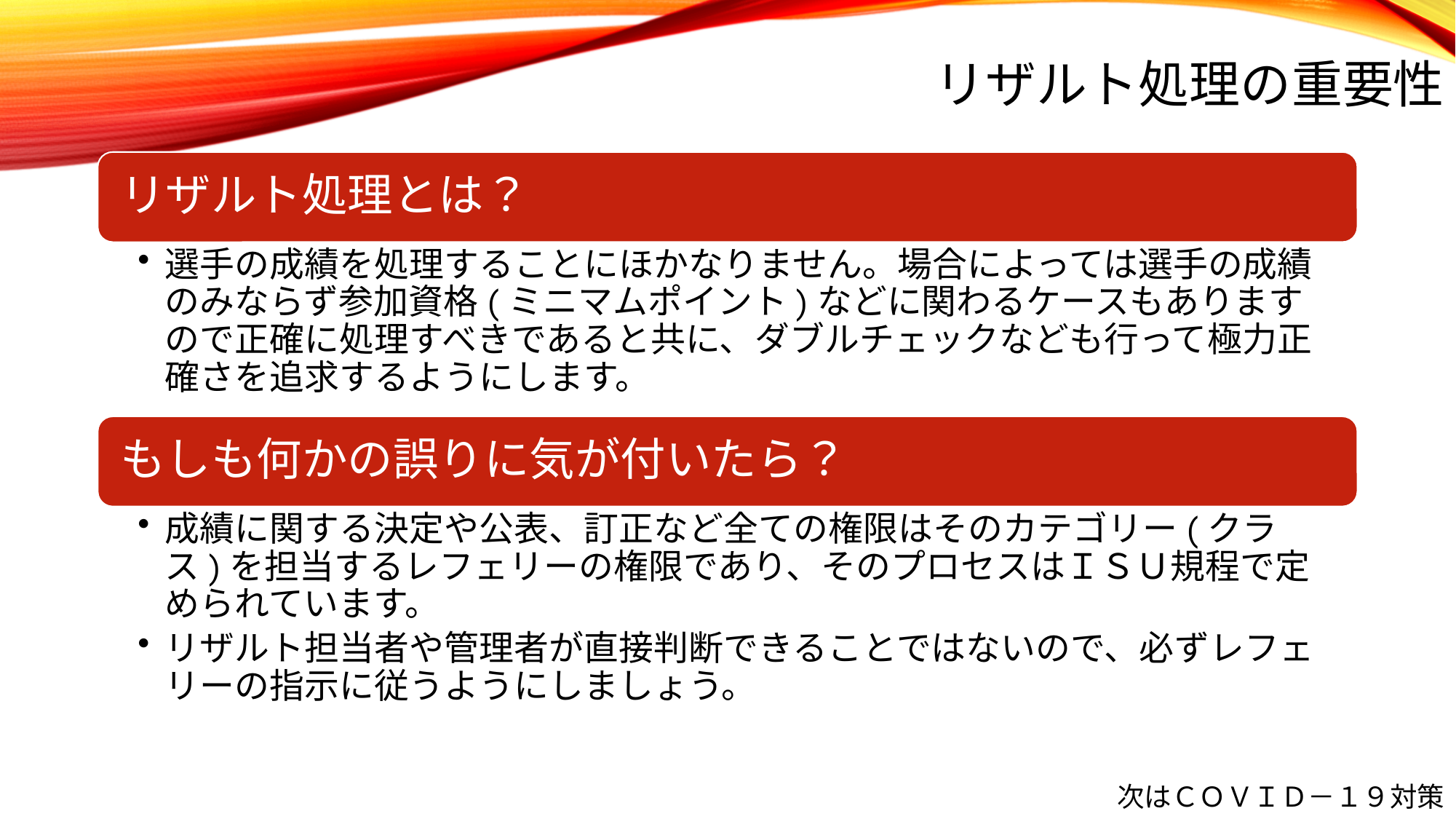

# リザルト処理の重要性
リザルト処理とは？
選手の成績を処理することにほかなりません。場合によっては選手の成績のみならず参加資格(ミニマムポイント)などに関わるケースもありますので正確に処理すべきであると共に、ダブルチェックなども行って極力正確さを追求するようにします。
もしも何かの誤りに気が付いたら？
成績に関する決定や公表、訂正など全ての権限はそのカテゴリー(クラス)を担当するレフェリーの権限であり、そのプロセスはＩＳＵ規程で定められています。
リザルト担当者や管理者が直接判断できることではないので、必ずレフェリーの指示に従うようにしましょう。
次はＣＯＶＩＤ－１９対策